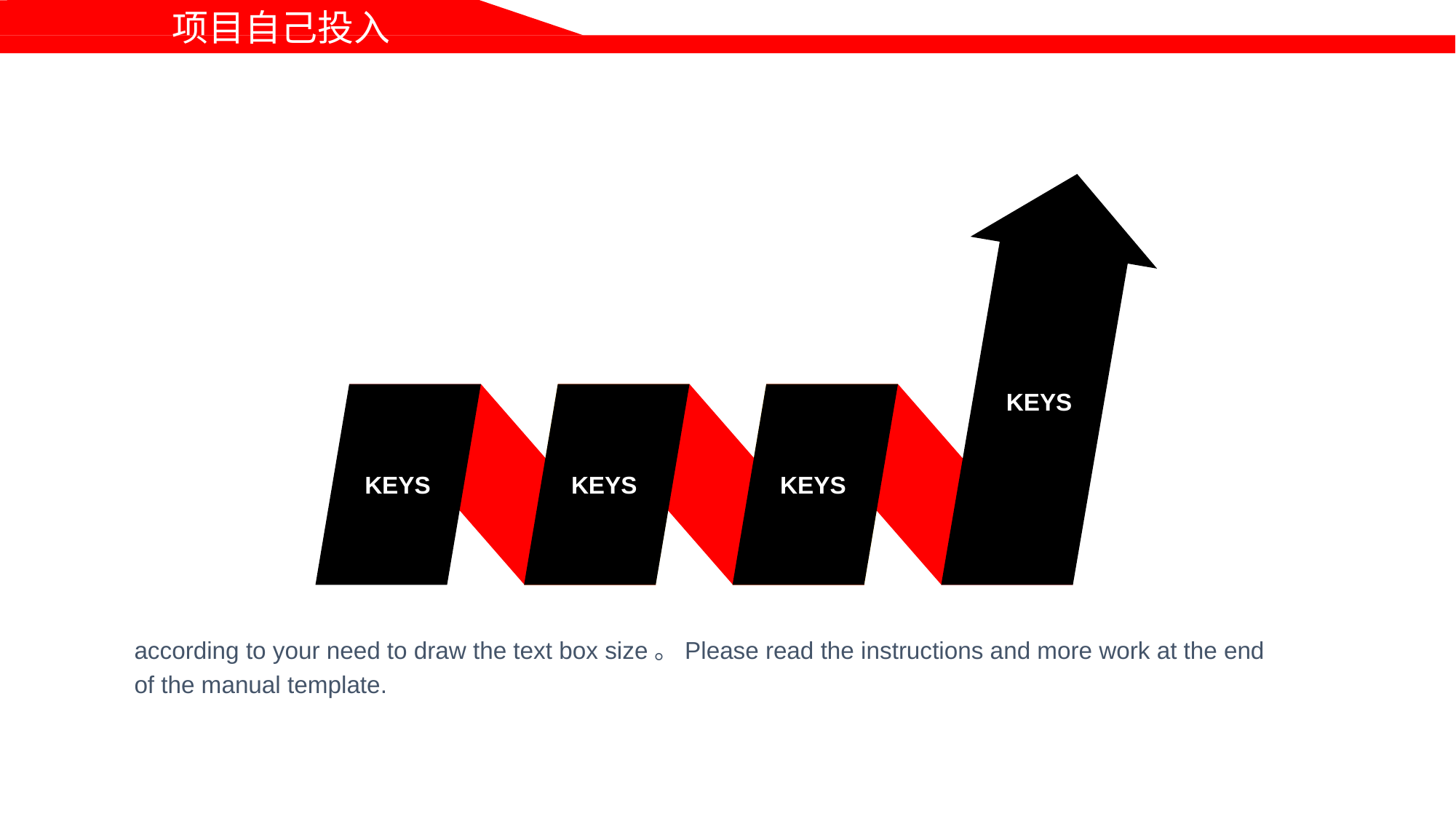

项目自己投入

KEYS
KEYS
KEYS
KEYS
according to your need to draw the text box size。Please read the instructions and more work at the end of the manual template.